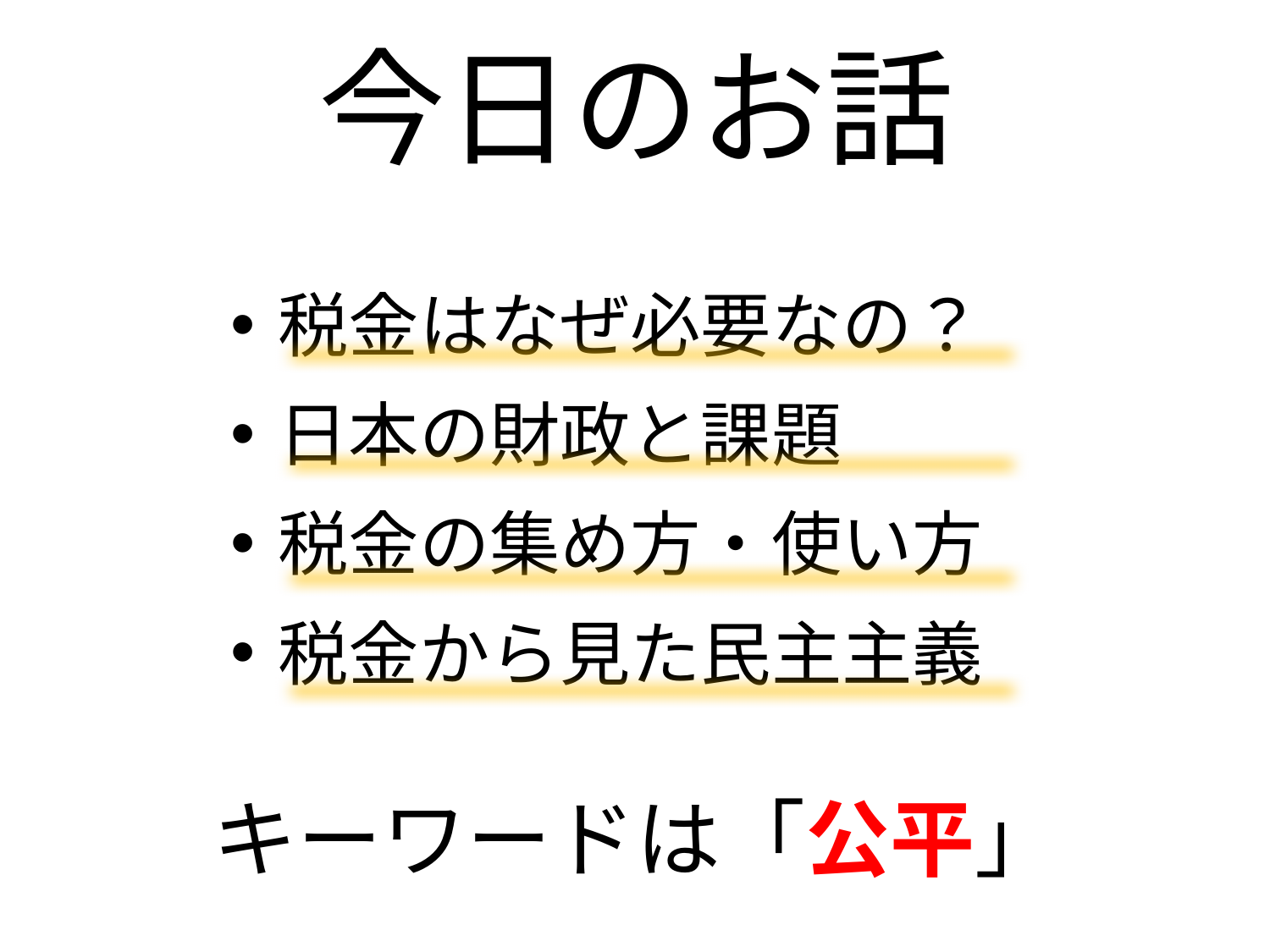

# 今日のお話
税金はなぜ必要なの？
日本の財政と課題
税金の集め方・使い方
税金から見た民主主義

キーワードは「公平」